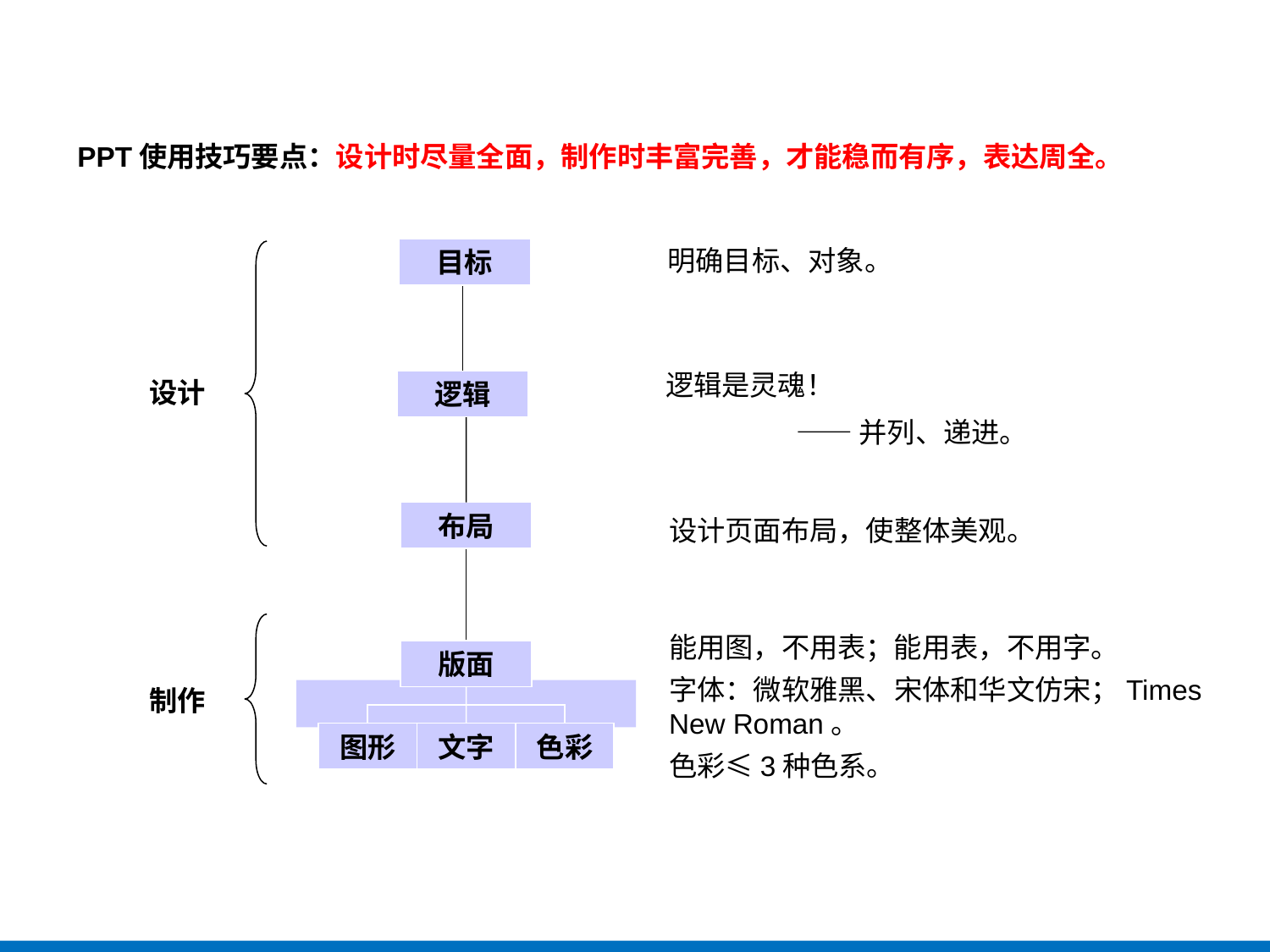

PPT使用技巧要点：设计时尽量全面，制作时丰富完善，才能稳而有序，表达周全。
明确目标、对象。
目标

逻辑是灵魂！
逻辑
——并列、递进。
设计
布局
设计页面布局，使整体美观。
能用图，不用表；能用表，不用字。
字体：微软雅黑、宋体和华文仿宋；Times New Roman。
色彩≤3种色系。
版面

图形
文字
色彩

制作